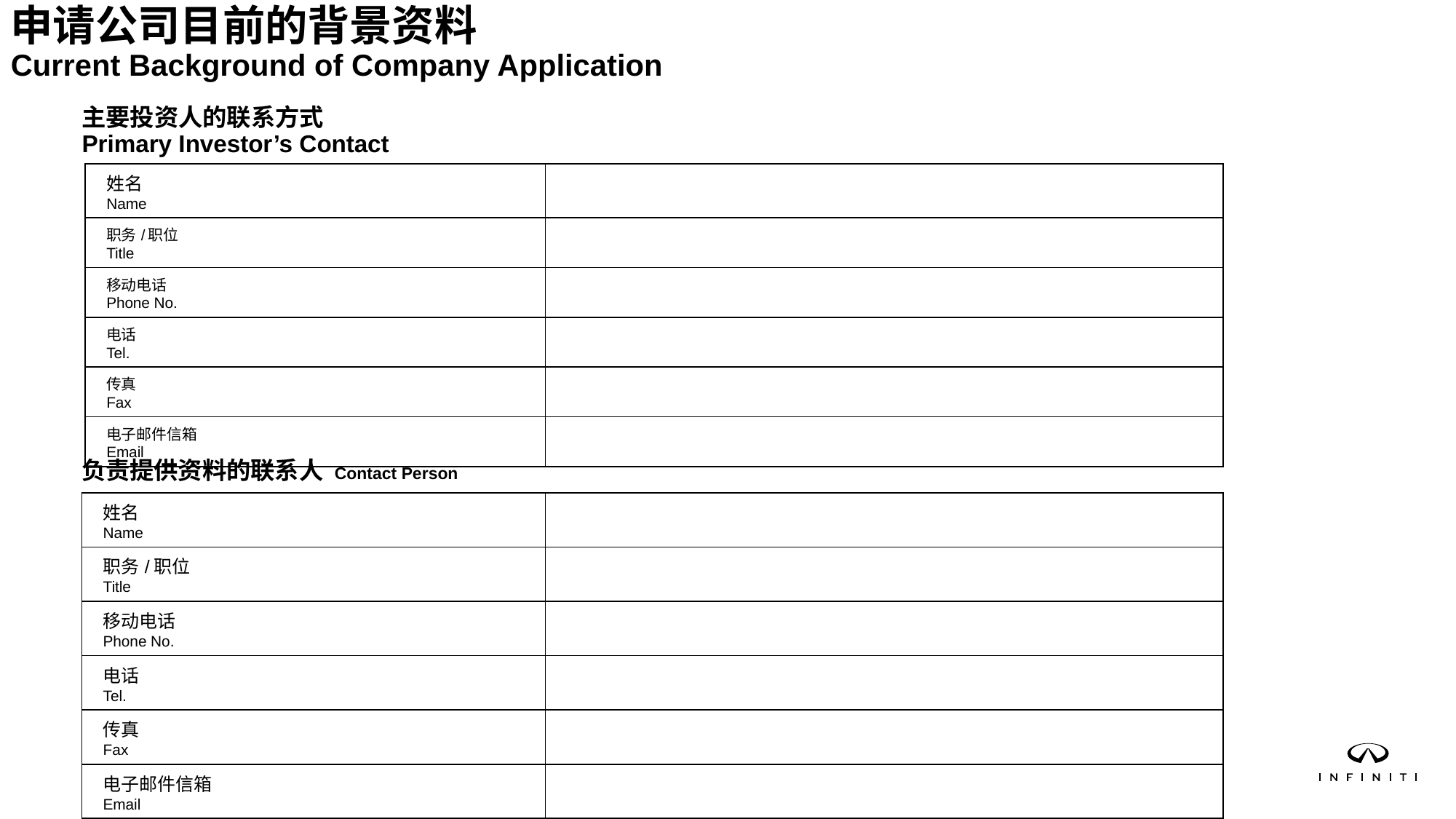

申请公司目前的背景资料
Current Background of Company Application
主要投资人的联系方式
Primary Investor’s Contact
| 姓名 Name |  |
| --- | --- |
| 职务/职位 Title |  |
| 移动电话 Phone No. |  |
| 电话 Tel. |  |
| 传真 Fax |  |
| 电子邮件信箱 Email |  |
负责提供资料的联系人 Contact Person
| 姓名 Name |  |
| --- | --- |
| 职务/职位 Title |  |
| 移动电话 Phone No. |  |
| 电话 Tel. |  |
| 传真 Fax |  |
| 电子邮件信箱 Email |  |